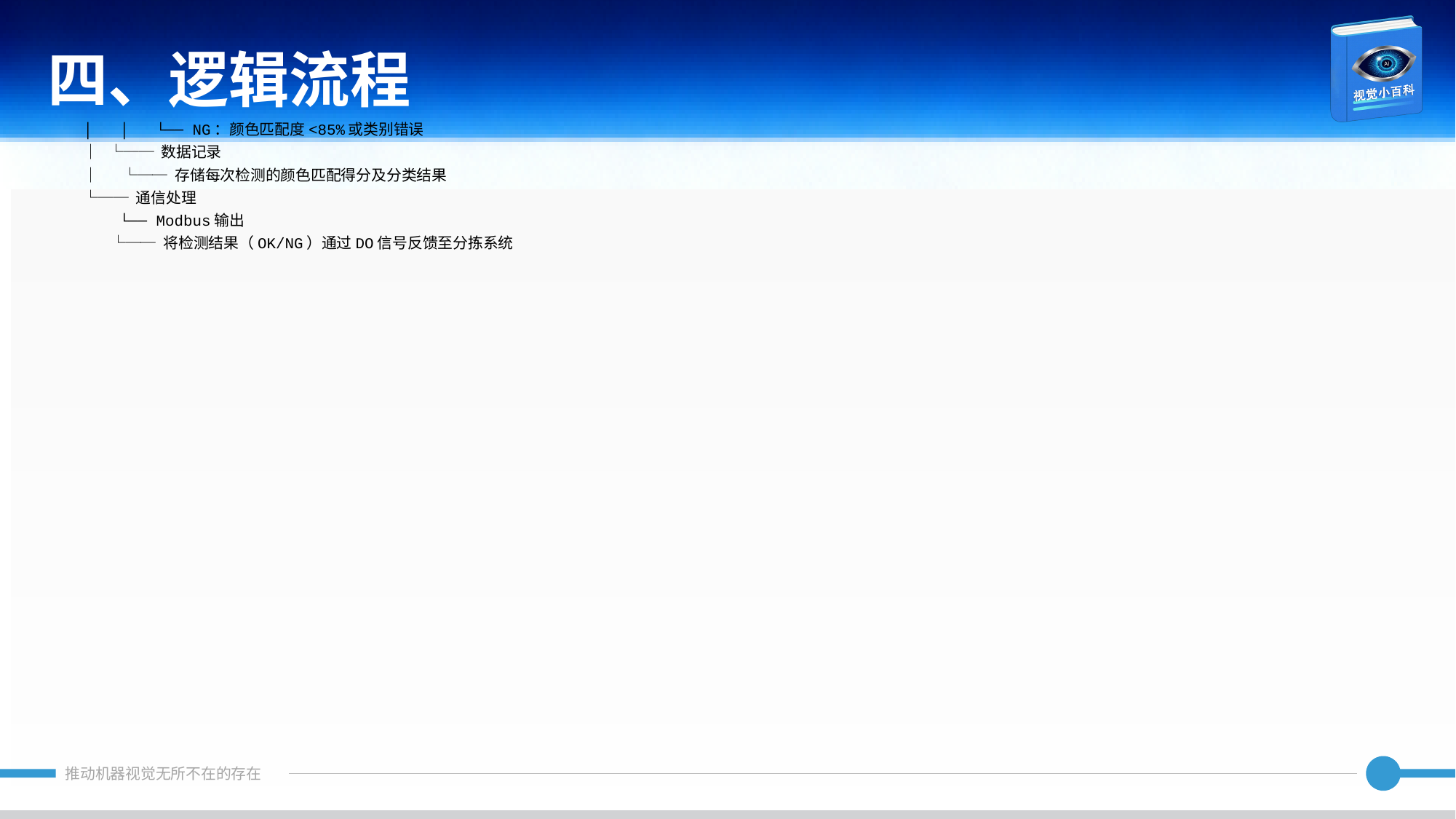

四、逻辑流程

│   │   └── NG：颜色匹配度<85%或类别错误
│   └── 数据记录
│       └── 存储每次检测的颜色匹配得分及分类结果
└── 通信处理
    └── Modbus输出
        └── 将检测结果（OK/NG）通过DO信号反馈至分拣系统
9